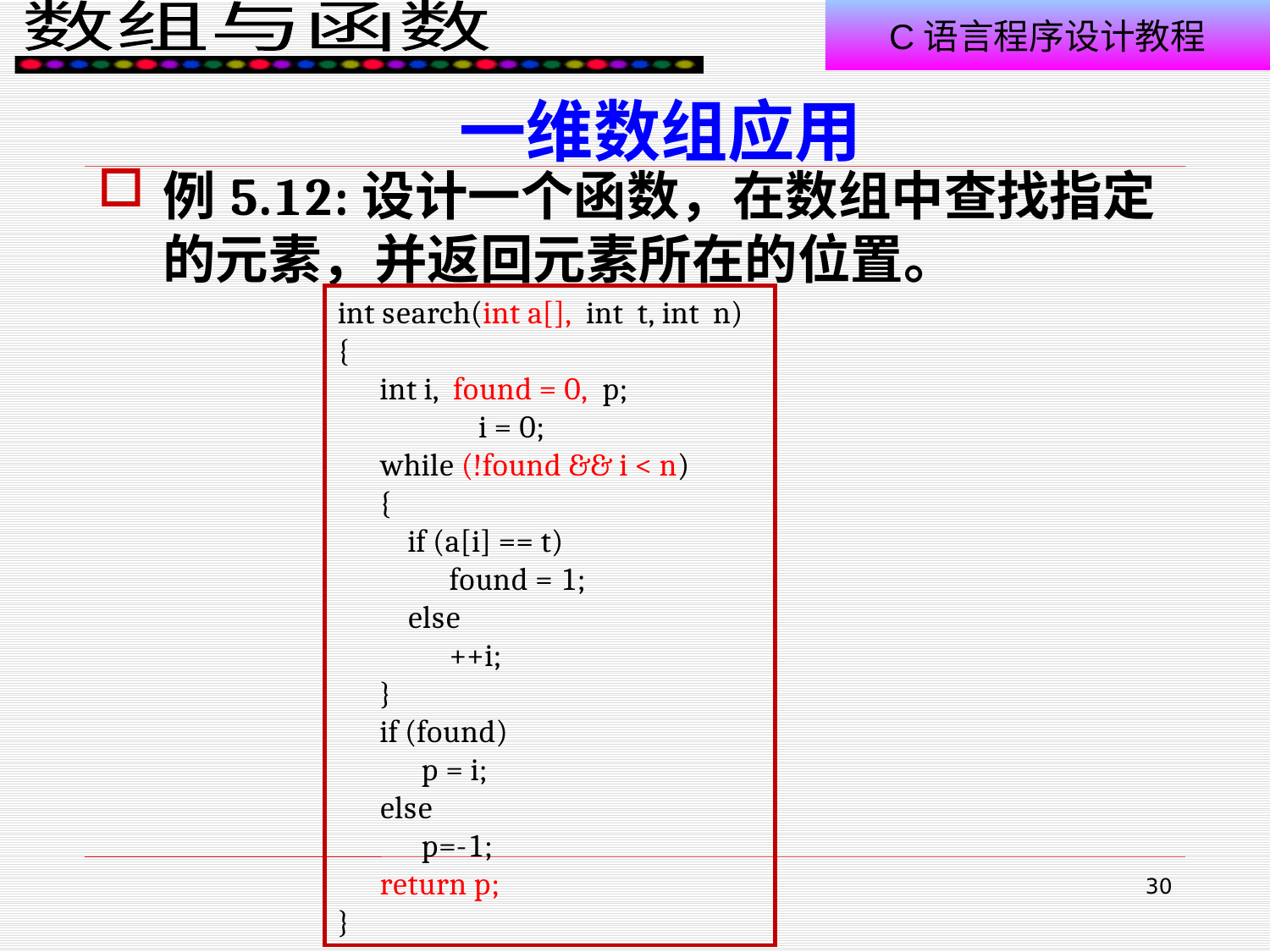

# 一维数组应用
例5.12:设计一个函数，在数组中查找指定的元素，并返回元素所在的位置。
int search(int a[],  int  t, int  n)
{
      int i,  found = 0,  p;
	  i = 0;
      while (!found && i < n)
      {
          if (a[i] == t)
                found = 1;
          else
                ++i;
      }
      if (found)
            p = i;
      else
            p=-1;
      return p;
}
30